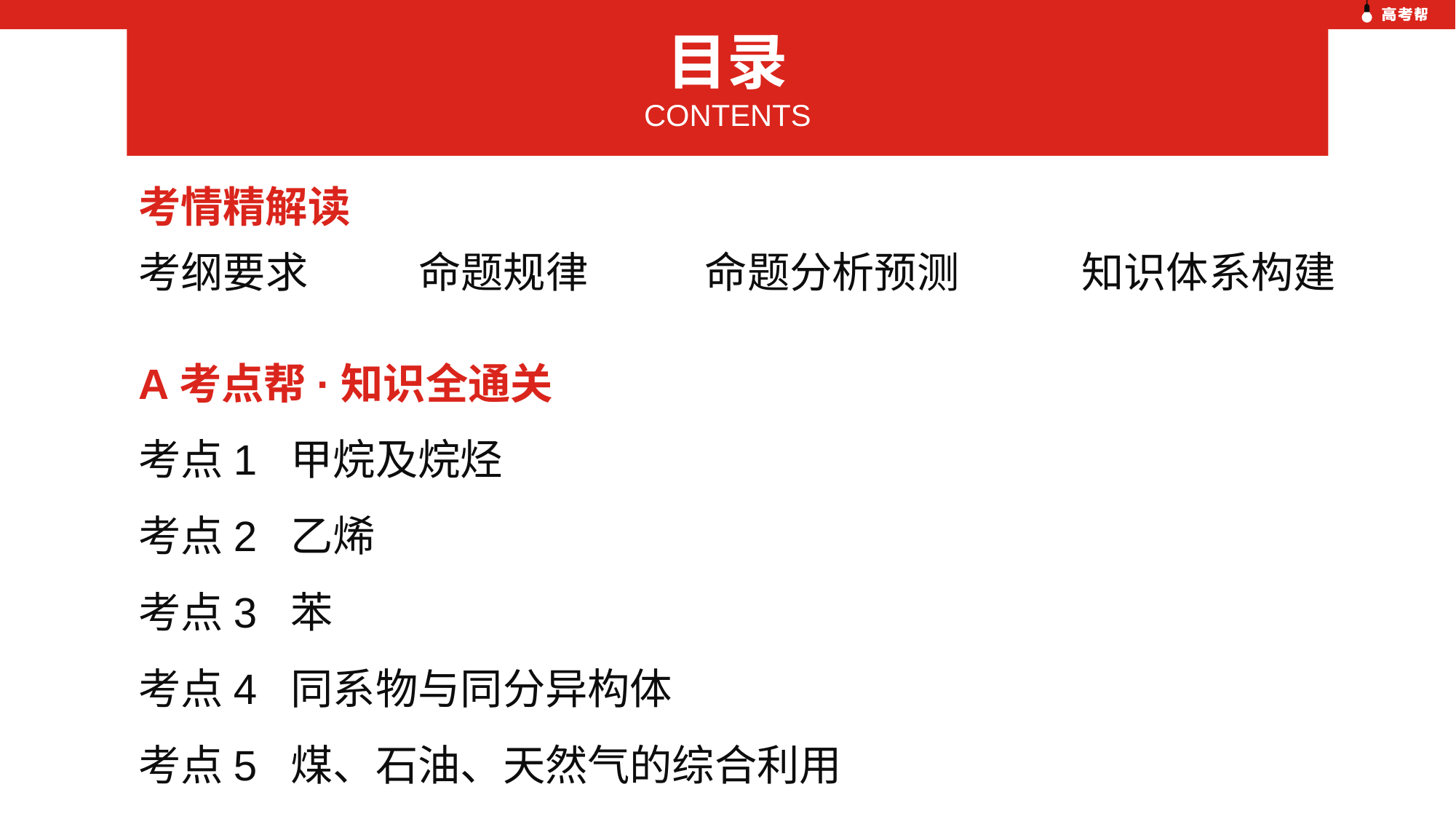

目录
CONTENTS
考情精解读
考纲要求
命题规律
命题分析预测
知识体系构建
A考点帮·知识全通关
考点1  甲烷及烷烃
考点2  乙烯
考点3  苯
考点4  同系物与同分异构体
考点5  煤、石油、天然气的综合利用